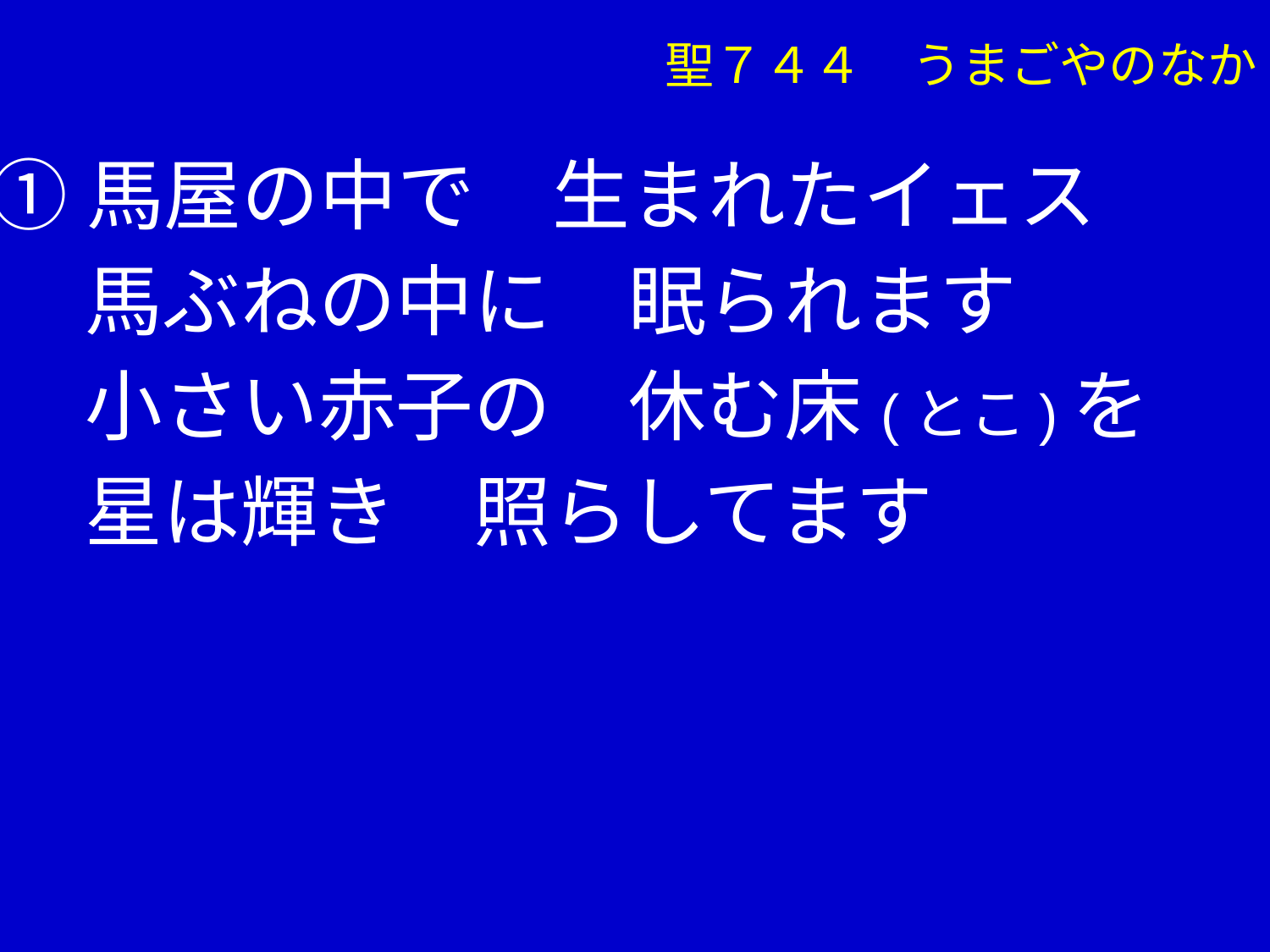

聖７４４　うまごやのなか
①馬屋の中で　生まれたイェス
　 馬ぶねの中に　眠られます
　 小さい赤子の　休む床(とこ)を
　 星は輝き　照らしてます